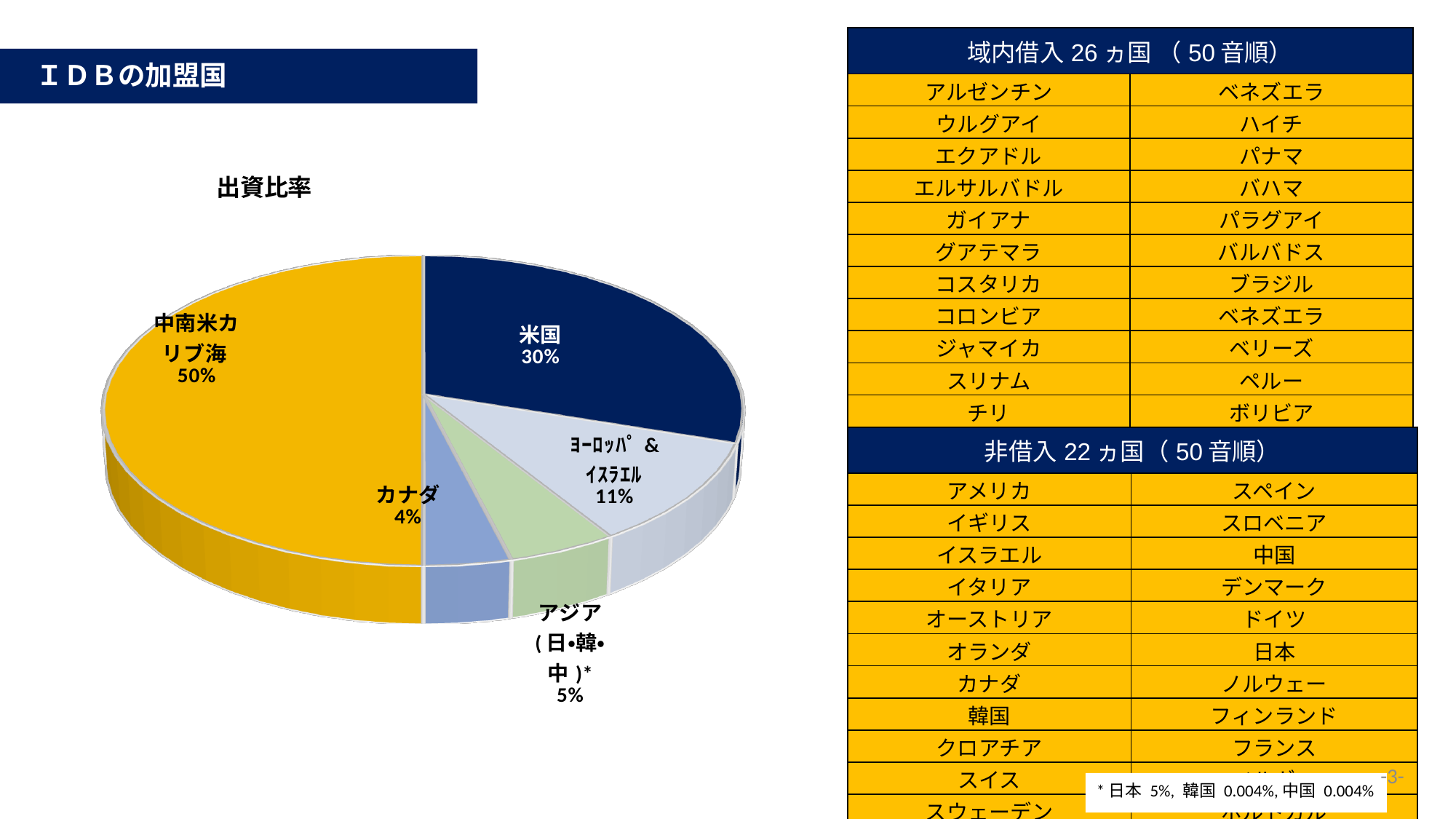

| 域内借入26ヵ国 （50音順） |  |
| --- | --- |
| アルゼンチン | ベネズエラ |
| ウルグアイ | ハイチ |
| エクアドル | パナマ |
| エルサルバドル | バハマ |
| ガイアナ | パラグアイ |
| グアテマラ | バルバドス |
| コスタリカ | ブラジル |
| コロンビア | ベネズエラ |
| ジャマイカ | ベリーズ |
| スリナム | ペルー |
| チリ | ボリビア |
| ドミニカ共和国 | ホンジュラス |
| トリニダード・トバゴ | メキシコ |

   ＩＤＢの加盟国

[unsupported chart]

| 非借入22ヵ国（50音順） |  |
| --- | --- |
| アメリカ | スペイン |
| イギリス | スロベニア |
| イスラエル | 中国 |
| イタリア | デンマーク |
| オーストリア | ドイツ |
| オランダ | 日本 |
| カナダ | ノルウェー |
| 韓国 | フィンランド |
| クロアチア | フランス |
| スイス | ベルギー |
| スウェーデン | ポルトガル |
-3-
*日本 5%, 韓国 0.004%,中国 0.004%